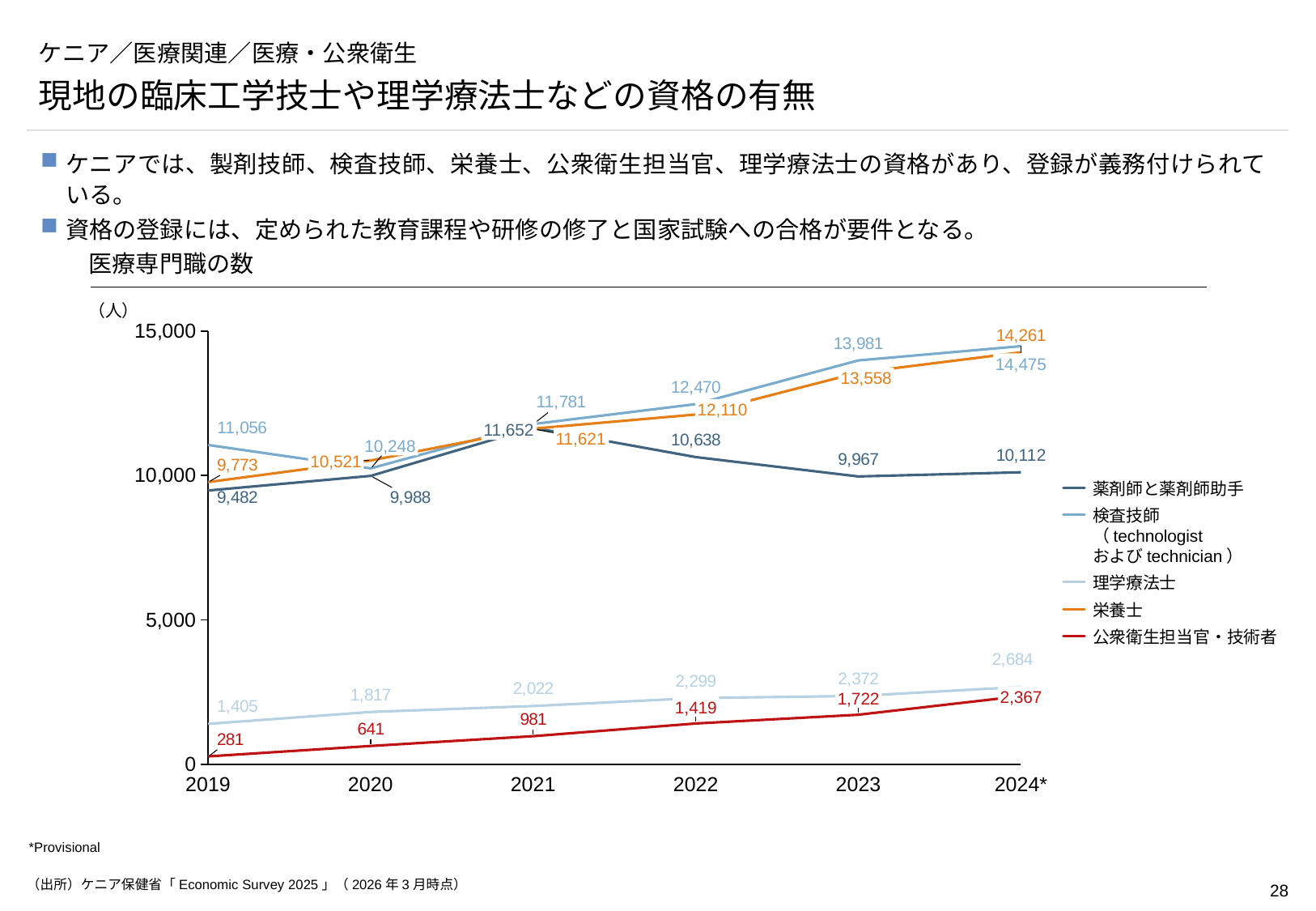

# ケニア／医療関連／医療・公衆衛生
現地の臨床工学技士や理学療法士などの資格の有無
ケニアでは、製剤技師、検査技師、栄養士、公衆衛生担当官、理学療法士の資格があり、登録が義務付けられている。
資格の登録には、定められた教育課程や研修の修了と国家試験への合格が要件となる。
医療専門職の数
（人）

### Chart

| Category |  |  |  |  |  |
|---|---|---|---|---|---|
14,475
13,558
12,110
11,652
11,621
10,248
10,521
薬剤師と薬剤師助手
検査技師
（technologist
およびtechnician）
理学療法士
栄養士
公衆衛生担当官・技術者
2,367
1,722
1,419
2019
2020
2021
2022
2023
2024*
*Provisional
（出所）ケニア保健省「Economic Survey 2025」（2026年3月時点）